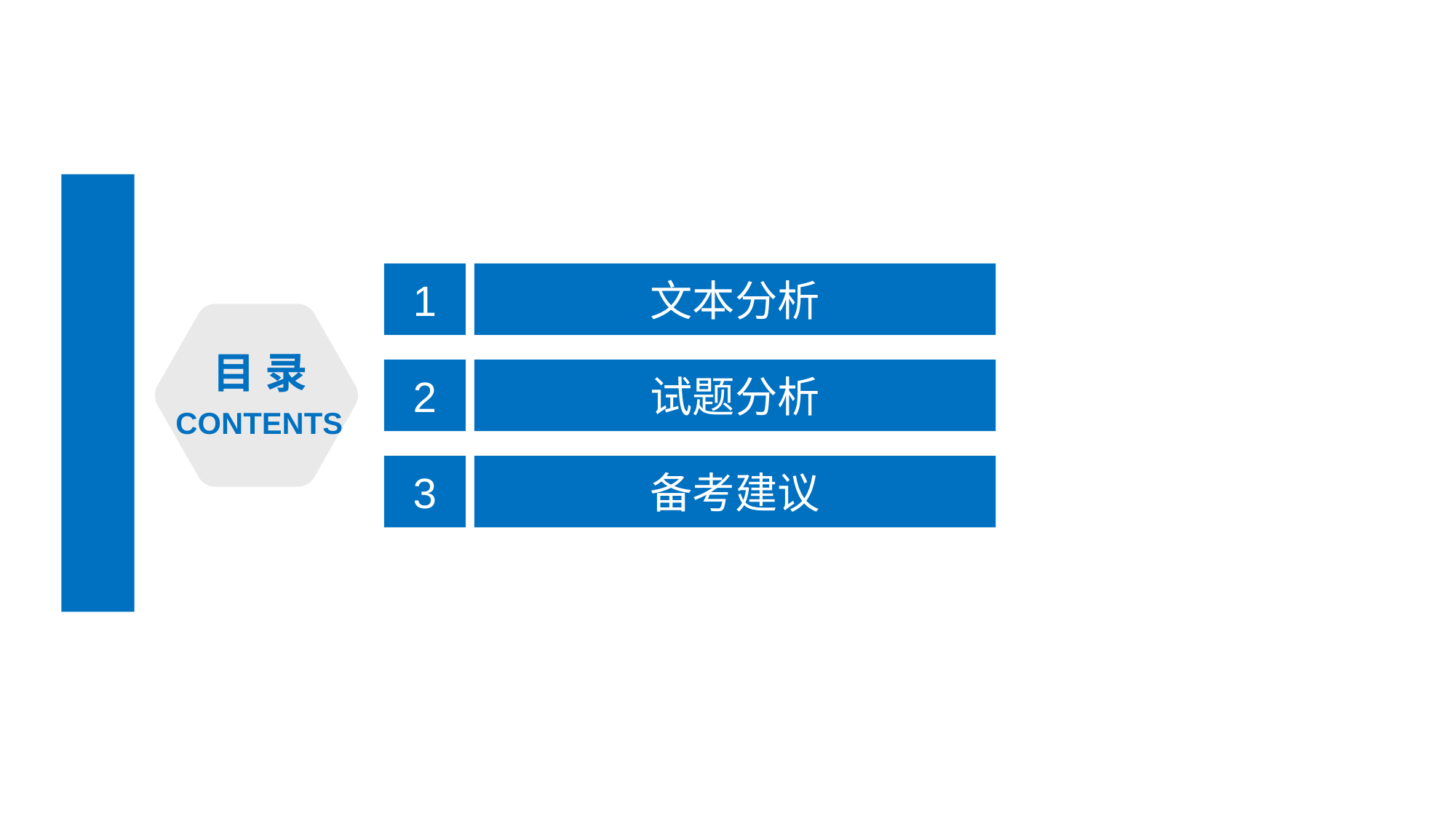

文本分析
1
2
试题分析
3
备考建议

目 录
CONTENTS